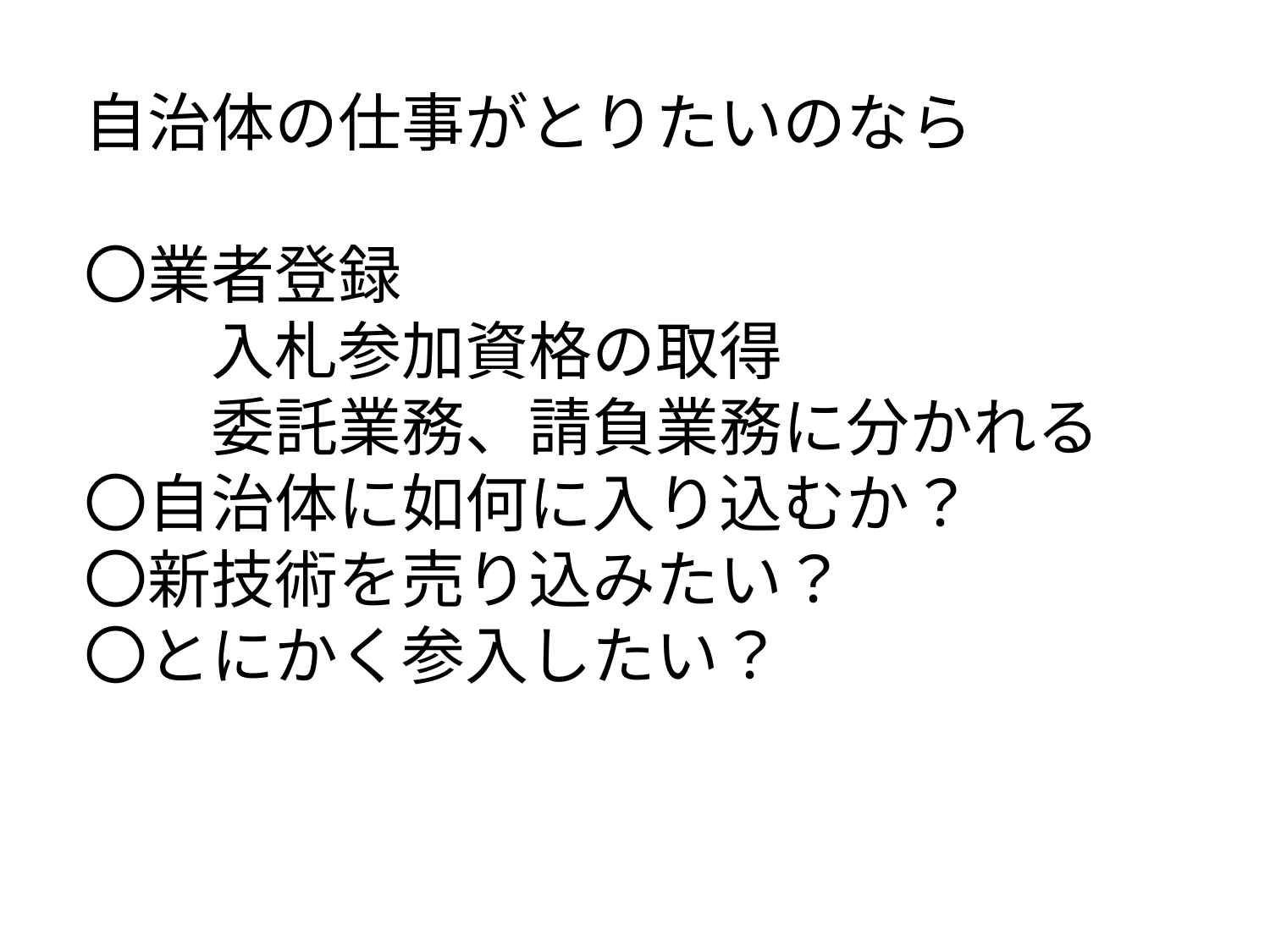

自治体の仕事がとりたいのなら

〇業者登録
　　入札参加資格の取得
　　委託業務、請負業務に分かれる
〇自治体に如何に入り込むか？
〇新技術を売り込みたい？
〇とにかく参入したい？